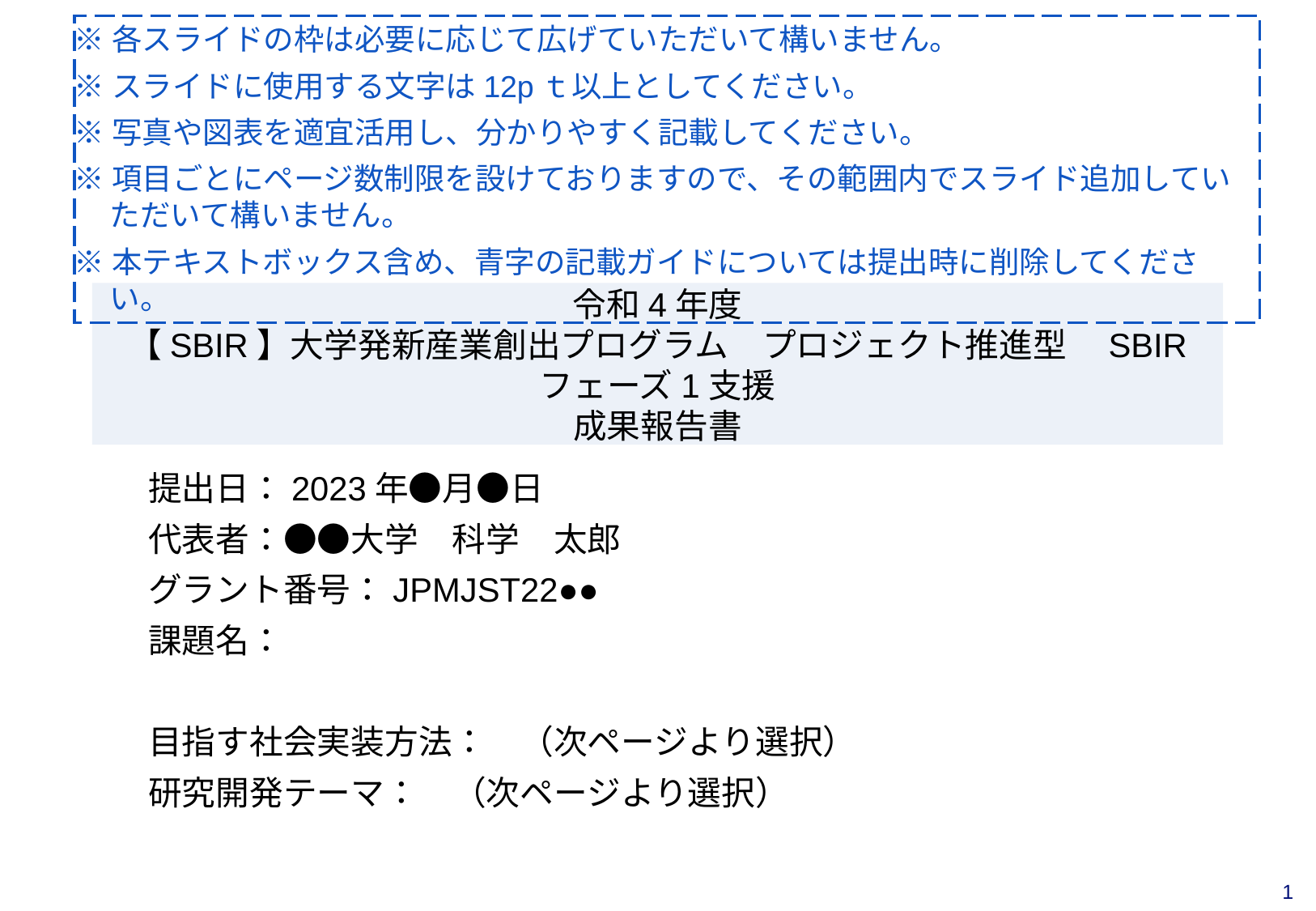

※各スライドの枠は必要に応じて広げていただいて構いません。
※スライドに使用する文字は12pｔ以上としてください。
※写真や図表を適宜活用し、分かりやすく記載してください。
※項目ごとにページ数制限を設けておりますので、その範囲内でスライド追加していただいて構いません。
※本テキストボックス含め、青字の記載ガイドについては提出時に削除してください。
令和4年度
【SBIR】大学発新産業創出プログラム　プロジェクト推進型　SBIR フェーズ1支援
成果報告書
提出日：2023年●月●日
代表者：●●大学　科学　太郎
グラント番号：JPMJST22●●
課題名：

目指す社会実装方法：　（次ページより選択）
研究開発テーマ：　（次ページより選択）